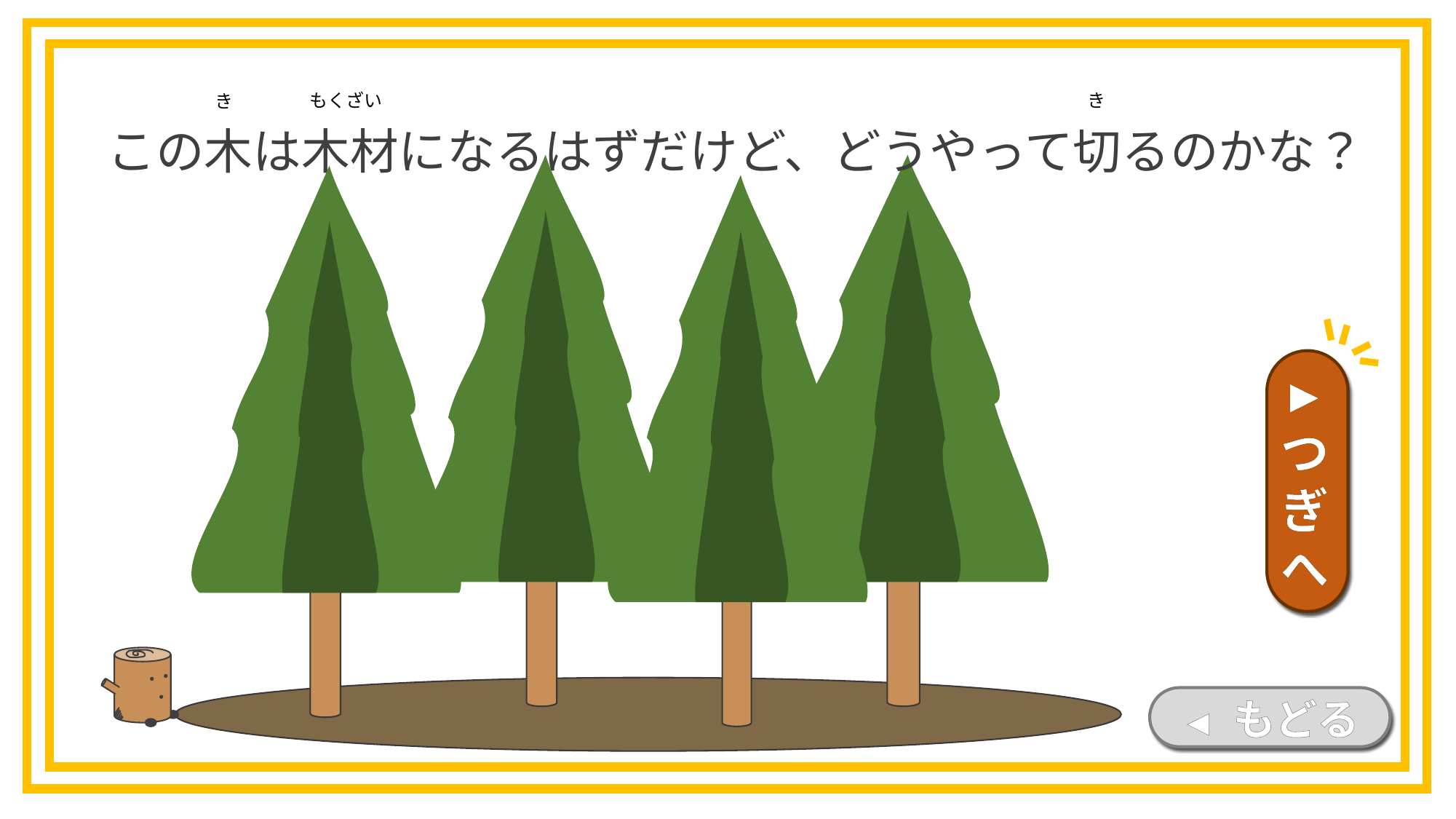

もくざい
き
き
この木は木材になるはずだけど、どうやって切るのかな？

►つぎへ

◄ もどる